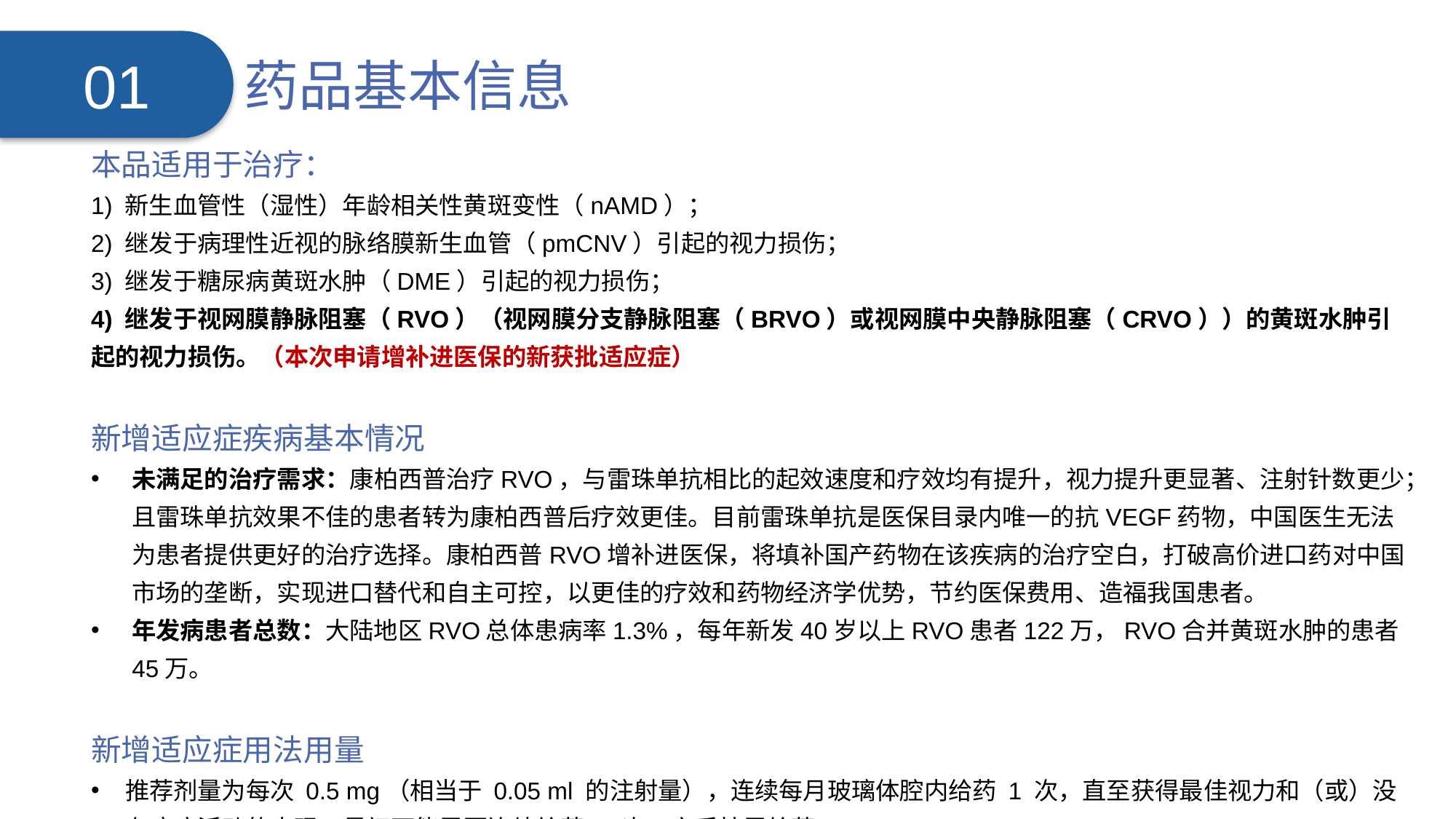

01
药品基本信息
本品适用于治疗：
1) 新生血管性（湿性）年龄相关性黄斑变性（nAMD）；
2) 继发于病理性近视的脉络膜新生血管（pmCNV）引起的视力损伤；
3) 继发于糖尿病黄斑水肿（DME）引起的视力损伤；
4) 继发于视网膜静脉阻塞（RVO）（视网膜分支静脉阻塞（BRVO）或视网膜中央静脉阻塞（CRVO））的黄斑水肿引起的视力损伤。（本次申请增补进医保的新获批适应症）

新增适应症疾病基本情况
未满足的治疗需求：康柏西普治疗RVO，与雷珠单抗相比的起效速度和疗效均有提升，视力提升更显著、注射针数更少；且雷珠单抗效果不佳的患者转为康柏西普后疗效更佳。目前雷珠单抗是医保目录内唯一的抗VEGF药物，中国医生无法为患者提供更好的治疗选择。康柏西普RVO增补进医保，将填补国产药物在该疾病的治疗空白，打破高价进口药对中国市场的垄断，实现进口替代和自主可控，以更佳的疗效和药物经济学优势，节约医保费用、造福我国患者。
年发病患者总数：大陆地区RVO总体患病率1.3%，每年新发40岁以上RVO患者122万，RVO合并黄斑水肿的患者45万。

新增适应症用法用量
推荐剂量为每次 0.5 mg（相当于 0.05 ml 的注射量），连续每月玻璃体腔内给药 1 次，直至获得最佳视力和（或）没有疾病活动的表现，最初可能需要连续给药 3 次，之后按需给药。